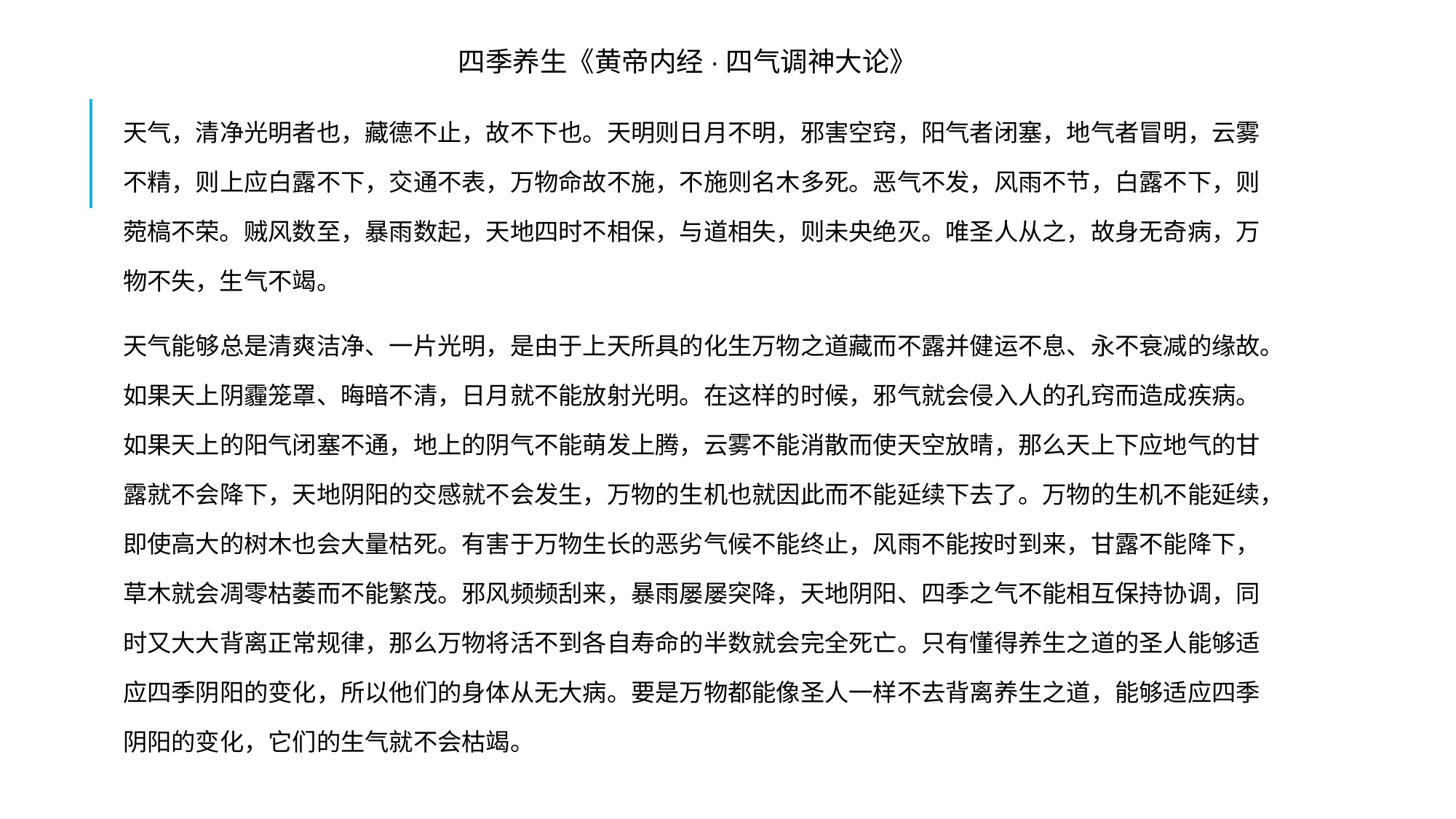

四季养生《黄帝内经·四气调神大论》
天气，清净光明者也，藏德不止，故不下也。天明则日月不明，邪害空窍，阳气者闭塞，地气者冒明，云雾不精，则上应白露不下，交通不表，万物命故不施，不施则名木多死。恶气不发，风雨不节，白露不下，则菀槁不荣。贼风数至，暴雨数起，天地四时不相保，与道相失，则未央绝灭。唯圣人从之，故身无奇病，万物不失，生气不竭。
天气能够总是清爽洁净、一片光明，是由于上天所具的化生万物之道藏而不露并健运不息、永不衰减的缘故。如果天上阴霾笼罩、晦暗不清，日月就不能放射光明。在这样的时候，邪气就会侵入人的孔窍而造成疾病。如果天上的阳气闭塞不通，地上的阴气不能萌发上腾，云雾不能消散而使天空放晴，那么天上下应地气的甘露就不会降下，天地阴阳的交感就不会发生，万物的生机也就因此而不能延续下去了。万物的生机不能延续，即使高大的树木也会大量枯死。有害于万物生长的恶劣气候不能终止，风雨不能按时到来，甘露不能降下，草木就会凋零枯萎而不能繁茂。邪风频频刮来，暴雨屡屡突降，天地阴阳、四季之气不能相互保持协调，同时又大大背离正常规律，那么万物将活不到各自寿命的半数就会完全死亡。只有懂得养生之道的圣人能够适应四季阴阳的变化，所以他们的身体从无大病。要是万物都能像圣人一样不去背离养生之道，能够适应四季阴阳的变化，它们的生气就不会枯竭。